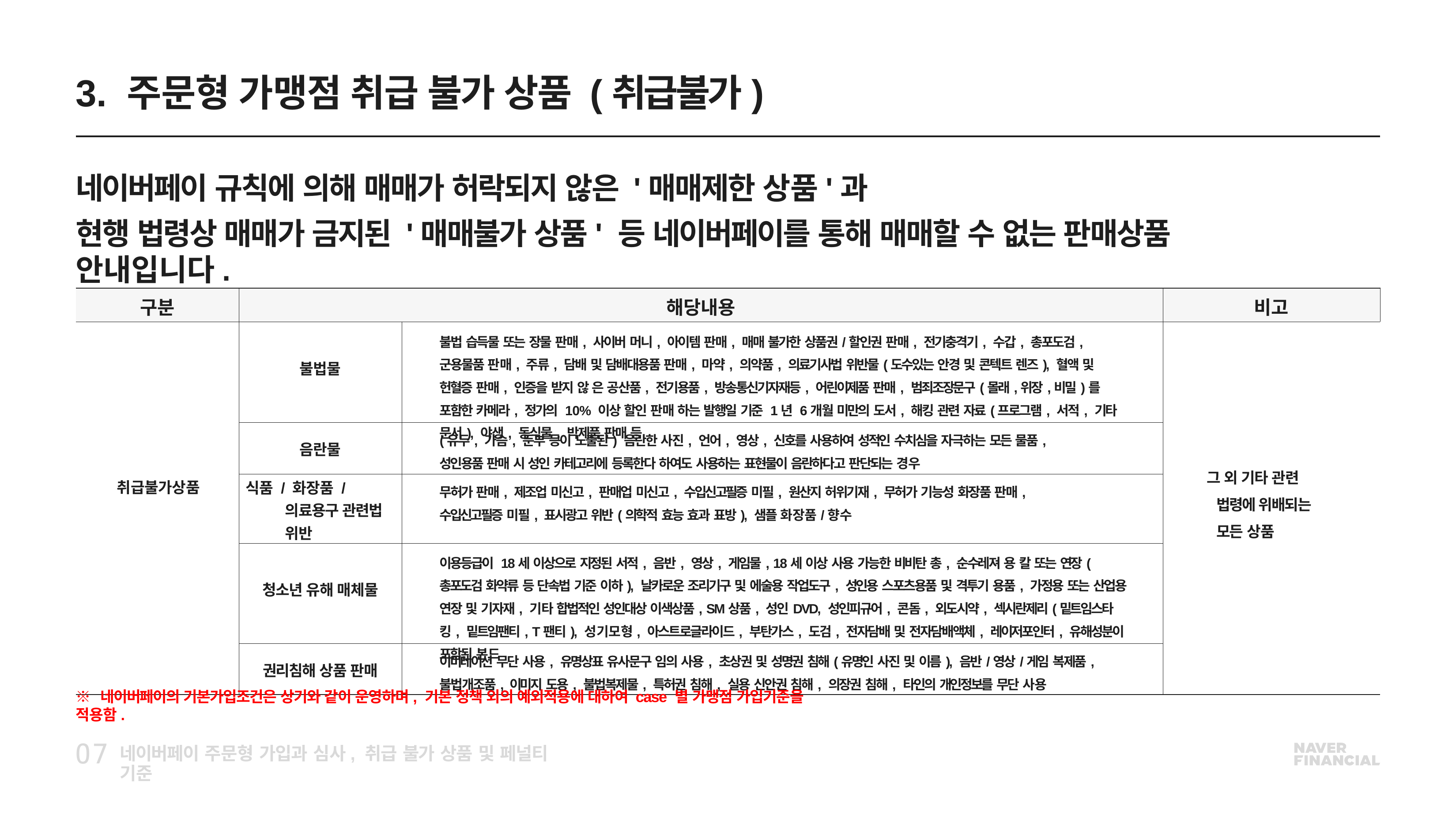

# 3. 주문형 가맹점 취급 불가 상품 (취급불가)
네이버페이 규칙에 의해 매매가 허락되지 않은 '매매제한 상품'과
현행 법령상 매매가 금지된 '매매불가 상품' 등 네이버페이를 통해 매매할 수 없는 판매상품 안내입니다.
| 구분 | 해당내용 |  | 비고 |
| --- | --- | --- | --- |
| 취급불가상품 | 불법물 | 불법 습득물 또는 장물 판매, 사이버 머니, 아이템 판매, 매매 불가한 상품권/할인권 판매, 전기충격기, 수갑, 총포도검, 군용물품 판매, 주류, 담배 및 담배대용품 판매, 마약, 의약품, 의료기사법 위반물(도수있는 안경 및 콘텍트 렌즈), 혈액 및 헌혈증 판매, 인증을 받지 않 은 공산품, 전기용품, 방송통신기자재등, 어린이제품 판매, 범죄조장문구(몰래,위장,비밀)를 포함한 카메라, 정가의 10% 이상 할인 판매 하는 발행일 기준 1년 6개월 미만의 도서, 해킹 관련 자료(프로그램, 서적, 기타 문서), 야생, 동식물, 박제품 판매 등 | 그 외 기타 관련 법령에 위배되는 모든 상품 |
|  | 음란물 | (유두, 가슴, 둔부 등이 노출된) 음란한 사진, 언어, 영상, 신호를 사용하여 성적인 수치심을 자극하는 모든 물품, 성인용품 판매 시 성인 카테고리에 등록한다 하여도 사용하는 표현물이 음란하다고 판단되는 경우 |  |
|  | 식품 / 화장품 / 의료용구 관련법 위반 | 무허가 판매, 제조업 미신고, 판매업 미신고, 수입신고필증 미필, 원산지 허위기재, 무허가 기능성 화장품 판매, 수입신고필증 미필, 표시광고 위반(의학적 효능 효과 표방), 샘플 화장품/향수 |  |
|  | 청소년 유해 매체물 | 이용등급이 18세 이상으로 지정된 서적, 음반, 영상, 게임물, 18세 이상 사용 가능한 비비탄 총, 순수레져 용 칼 또는 연장(총포도검 화약류 등 단속법 기준 이하), 날카로운 조리기구 및 에술용 작업도구, 성인용 스포츠용품 및 격투기 용품, 가정용 또는 산업용 연장 및 기자재, 기타 합법적인 성인대상 이색상품, SM상품, 성인DVD, 성인피규어, 콘돔, 외도시약, 섹시란제리(밑트임스타킹, 밑트임팬티, T팬티), 성기모형, 아스트로글라이드, 부탄가스, 도검, 전자담배 및 전자담배액체, 레이저포인터, 유해성분이 포함된 본드 |  |
|  | 권리침해 상품 판매 | 이미테이션 무단 사용, 유명상표 유사문구 임의 사용, 초상권 및 성명권 침해(유명인 사진 및 이름), 음반/영상/게임 복제품, 불법개조품, 이미지 도용, 불법복제물, 특허권 침해, 실용 신안권 침해, 의장권 침해, 타인의 개인정보를 무단 사용 |  |
※ 네이버페이의 기본가입조건은 상기와 같이 운영하며, 기본 정책 외의 예외적용에 대하여 case 별 가맹점 가입기준을 적용함.
07
네이버페이 주문형 가입과 심사, 취급 불가 상품 및 페널티 기준